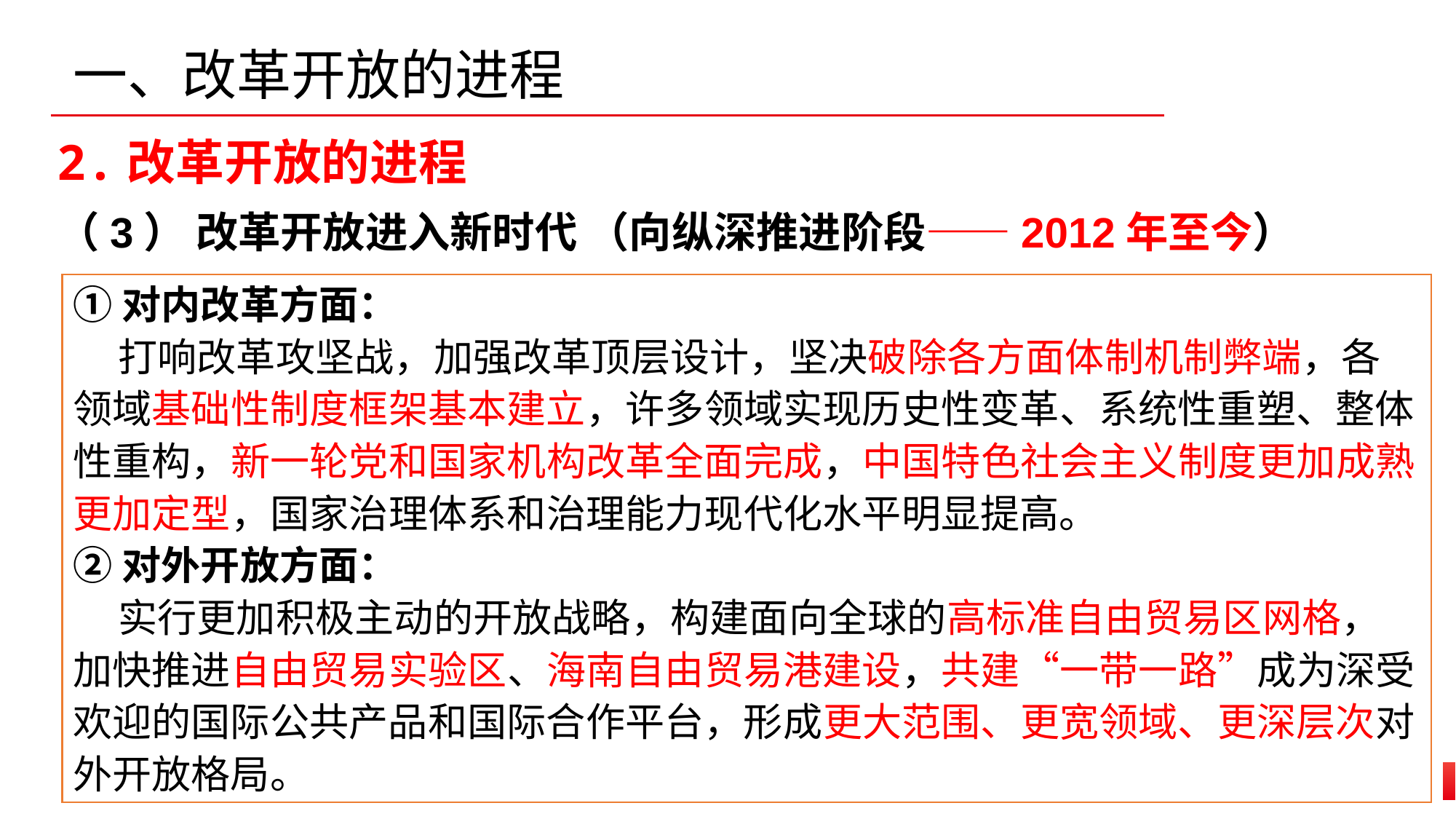

一、改革开放的进程
2.改革开放的进程
（3） 改革开放进入新时代 （向纵深推进阶段——2012年至今）
①对内改革方面：
    打响改革攻坚战，加强改革顶层设计，坚决破除各方面体制机制弊端，各领域基础性制度框架基本建立，许多领域实现历史性变革、系统性重塑、整体性重构，新一轮党和国家机构改革全面完成，中国特色社会主义制度更加成熟更加定型，国家治理体系和治理能力现代化水平明显提高。
②对外开放方面：
    实行更加积极主动的开放战略，构建面向全球的高标准自由贸易区网格，加快推进自由贸易实验区、海南自由贸易港建设，共建“一带一路”成为深受欢迎的国际公共产品和国际合作平台，形成更大范围、更宽领域、更深层次对外开放格局。